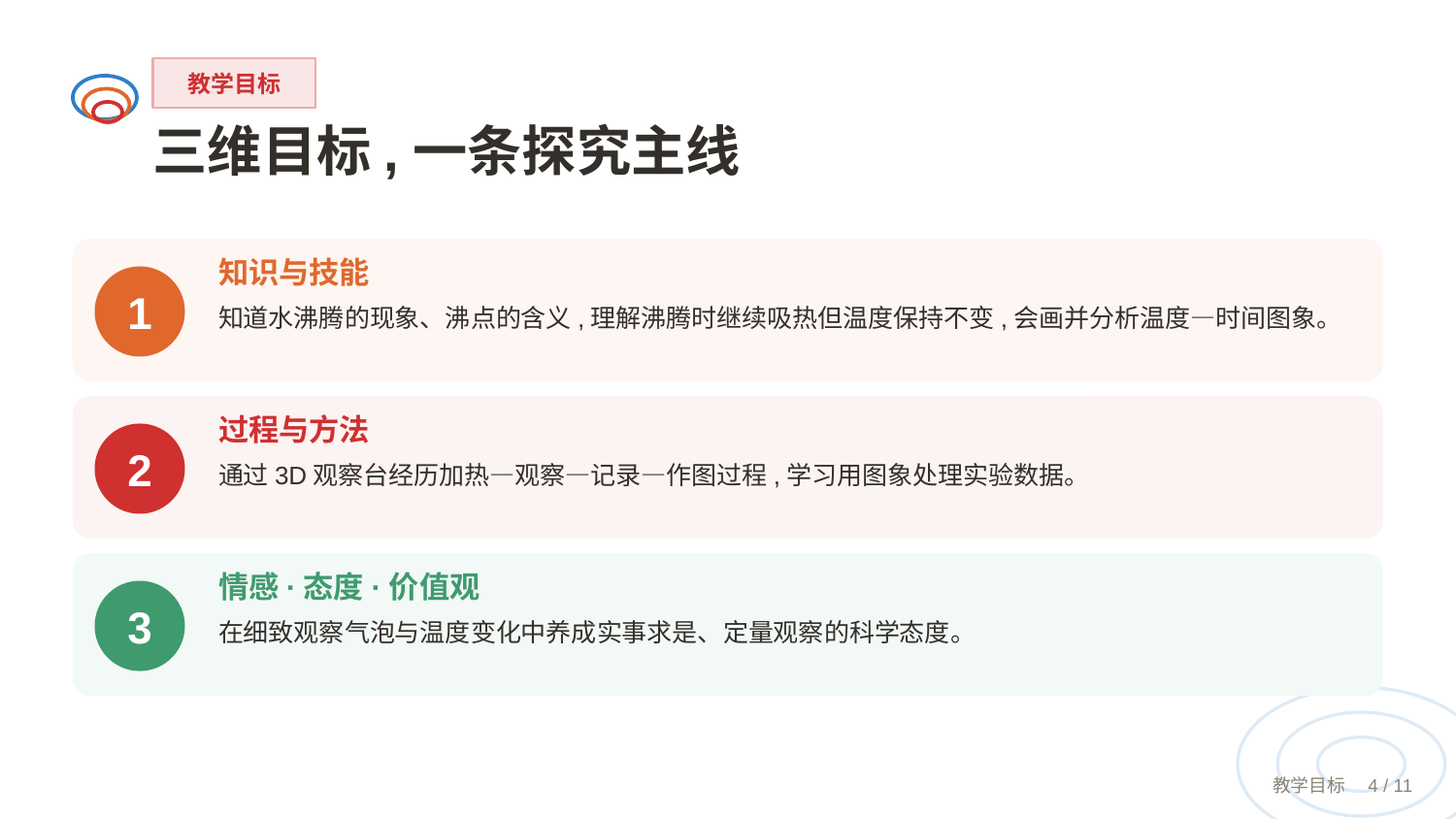

教学目标

三维目标,一条探究主线

知识与技能
知道水沸腾的现象、沸点的含义,理解沸腾时继续吸热但温度保持不变,会画并分析温度—时间图象。

1

过程与方法
通过3D观察台经历加热—观察—记录—作图过程,学习用图象处理实验数据。

2

情感·态度·价值观
在细致观察气泡与温度变化中养成实事求是、定量观察的科学态度。

3

教学目标　4 / 11